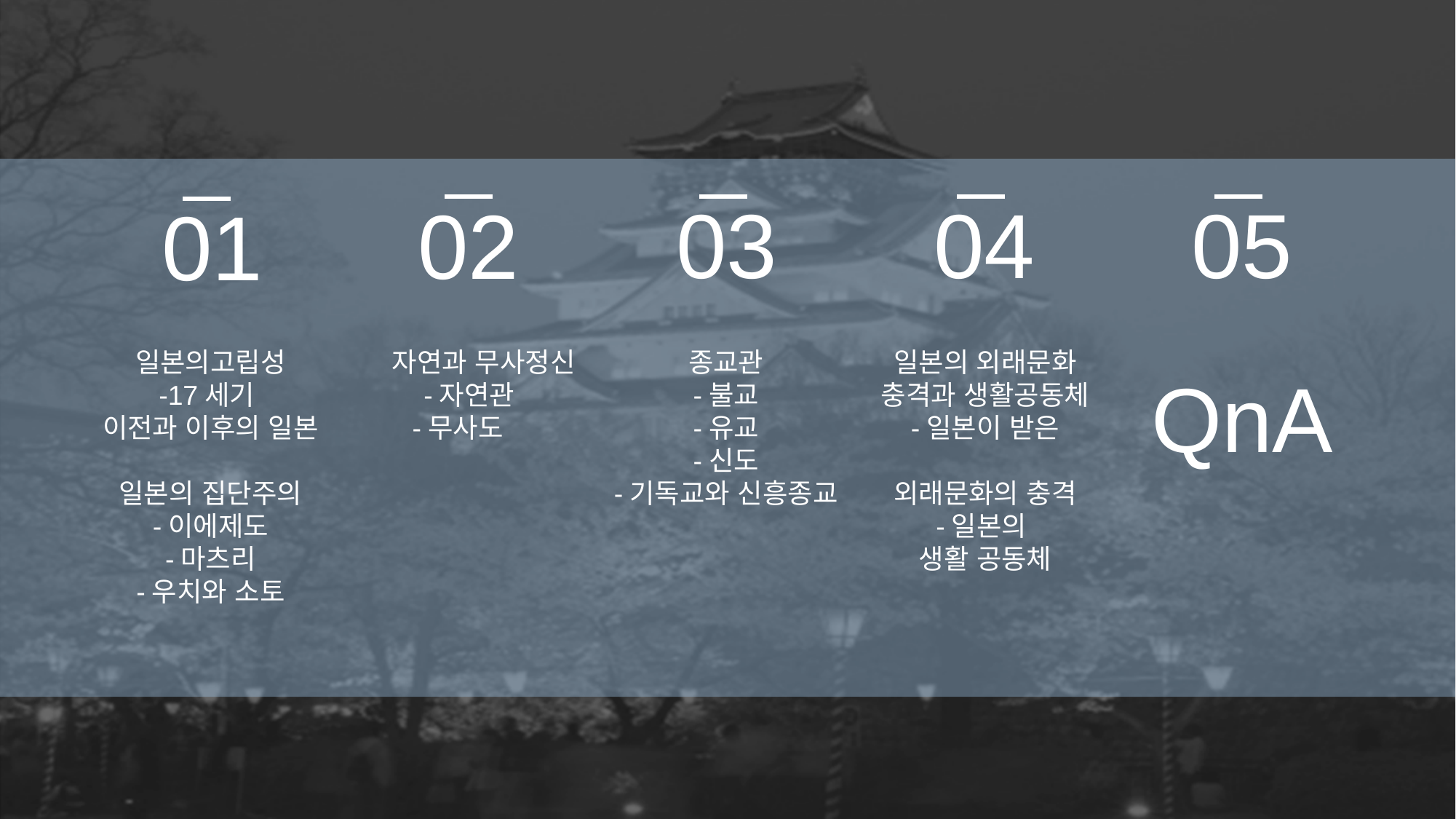

03
04
05
02
01
일본의고립성
-17세기
이전과 이후의 일본

일본의 집단주의
-이에제도
-마츠리
-우치와 소토
    자연과 무사정신
-자연관
-무사도
종교관
-불교
-유교
-신도
-기독교와 신흥종교

일본의 외래문화
충격과 생활공동체
-일본이 받은

외래문화의 충격
-일본의
생활 공동체

QnA